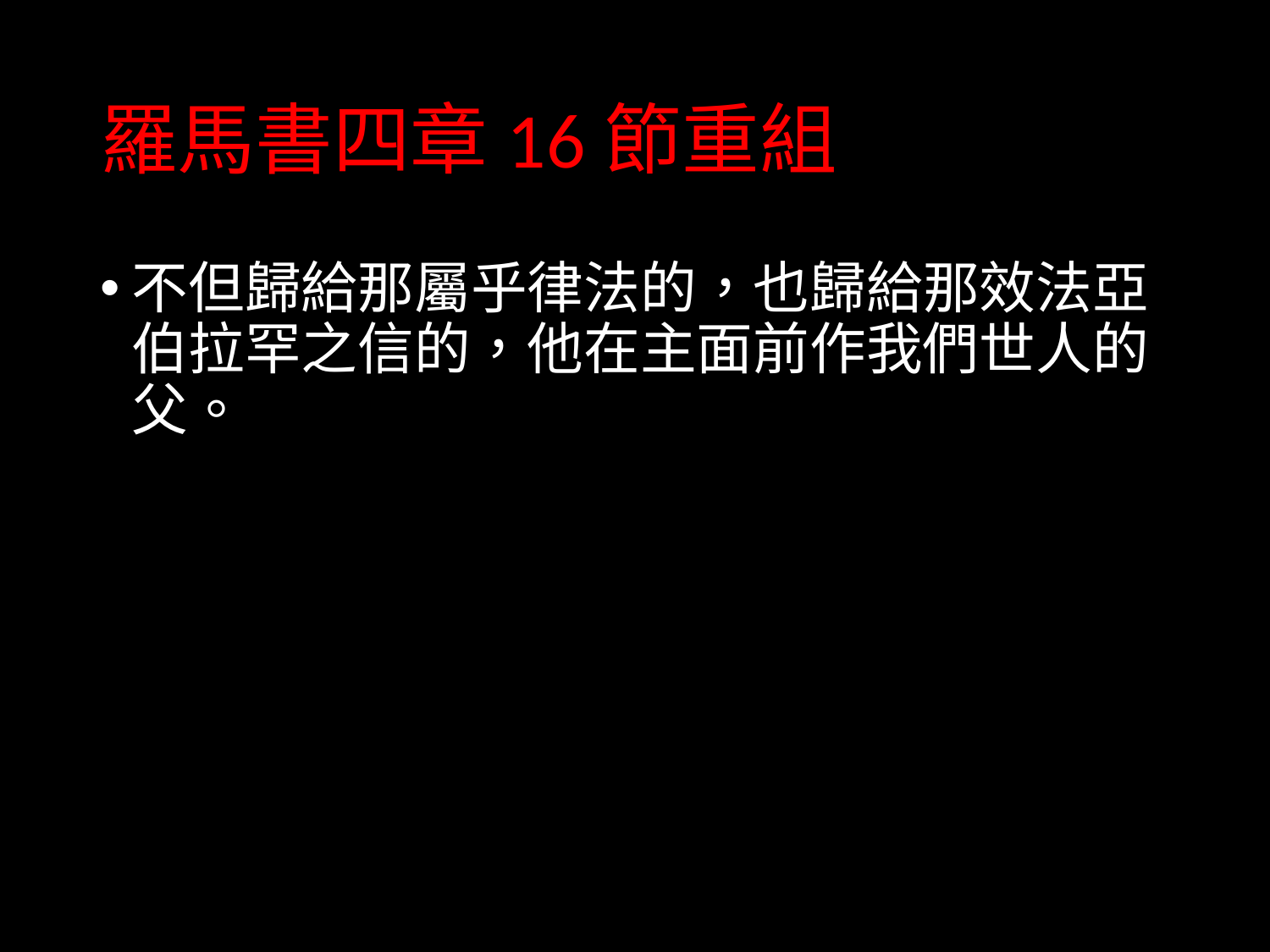

# 羅馬書四章16節重組
不但歸給那屬乎律法的，也歸給那效法亞伯拉罕之信的，他在主面前作我們世人的父。